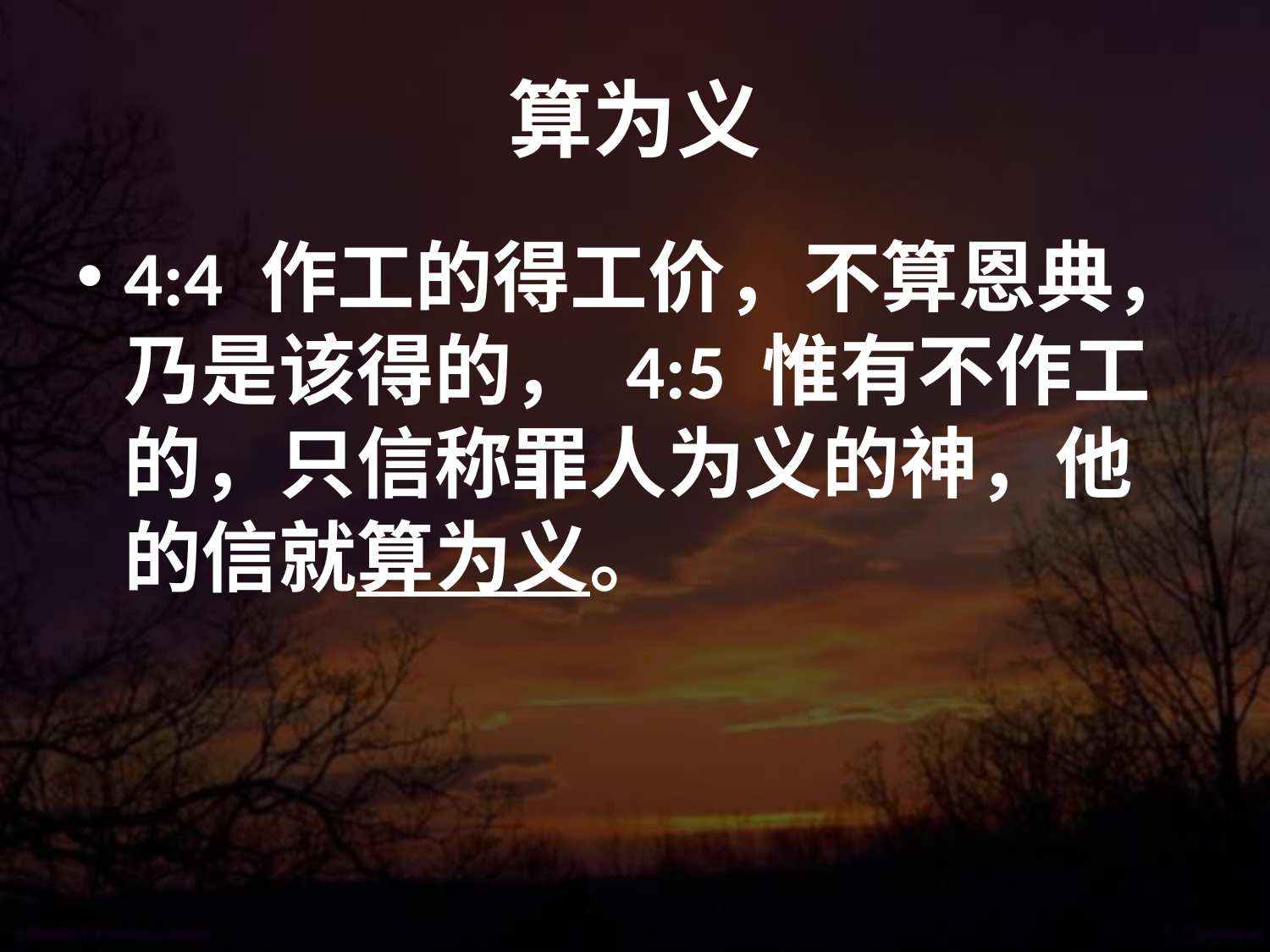

# 算为义
4:4 作工的得工价，不算恩典，乃是该得的， 4:5 惟有不作工的，只信称罪人为义的神，他的信就算为义。